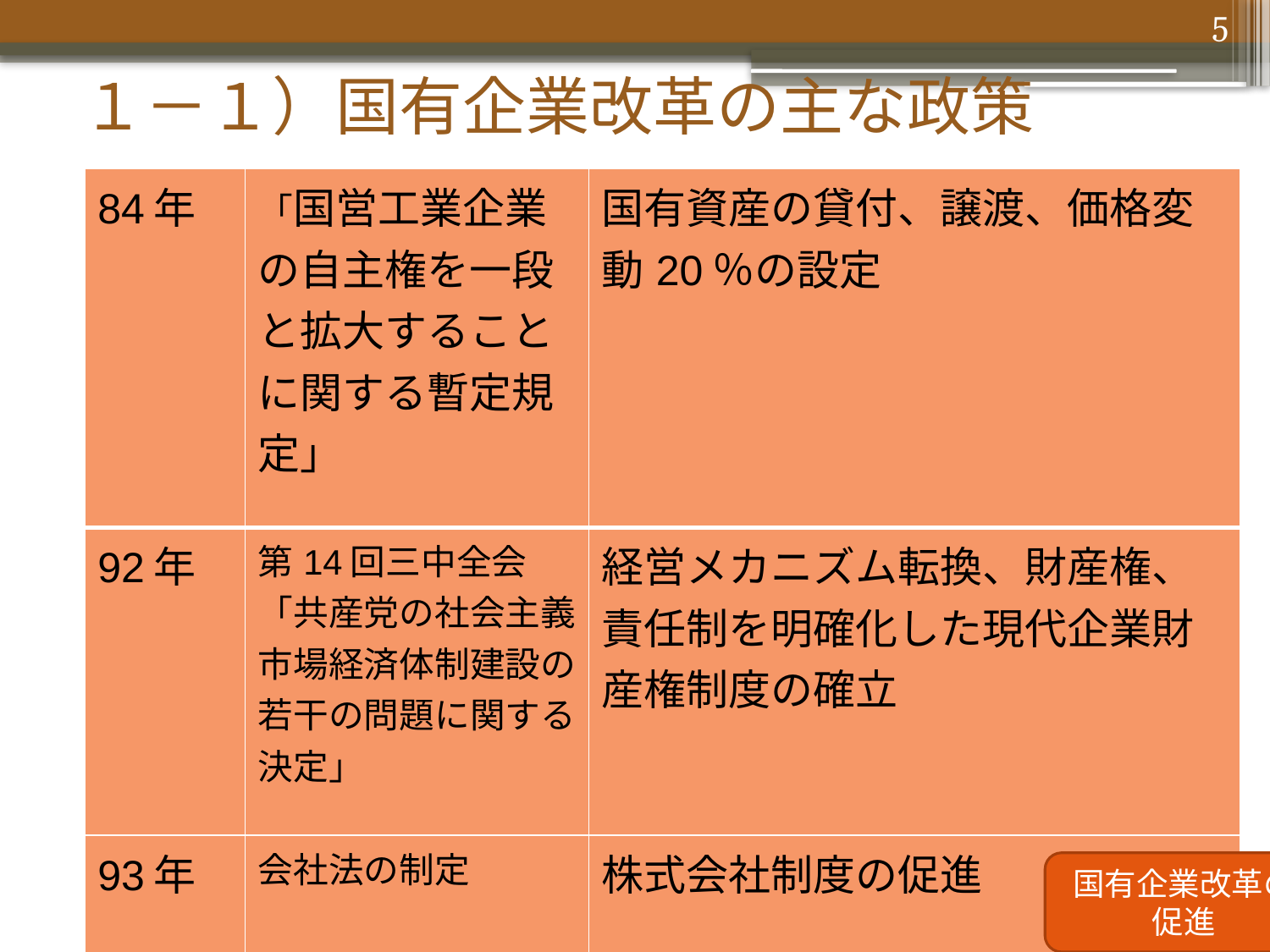

5
# １－１）国有企業改革の主な政策
| 84年 | 「国営工業企業の自主権を一段と拡大することに関する暫定規定」 | 国有資産の貸付、譲渡、価格変動20％の設定 |
| --- | --- | --- |
| 92年 | 第14回三中全会「共産党の社会主義市場経済体制建設の若干の問題に関する決定」 | 経営メカニズム転換、財産権、責任制を明確化した現代企業財産権制度の確立 |
| 93年 | 会社法の制定 | 株式会社制度の促進 |
| 06年 | 国資委策定「国有資本の調整と国有企業再編の推進に関する指導意見」 | 優先分野へ集中 |

国有企業改革の促進
国有企業減少促進